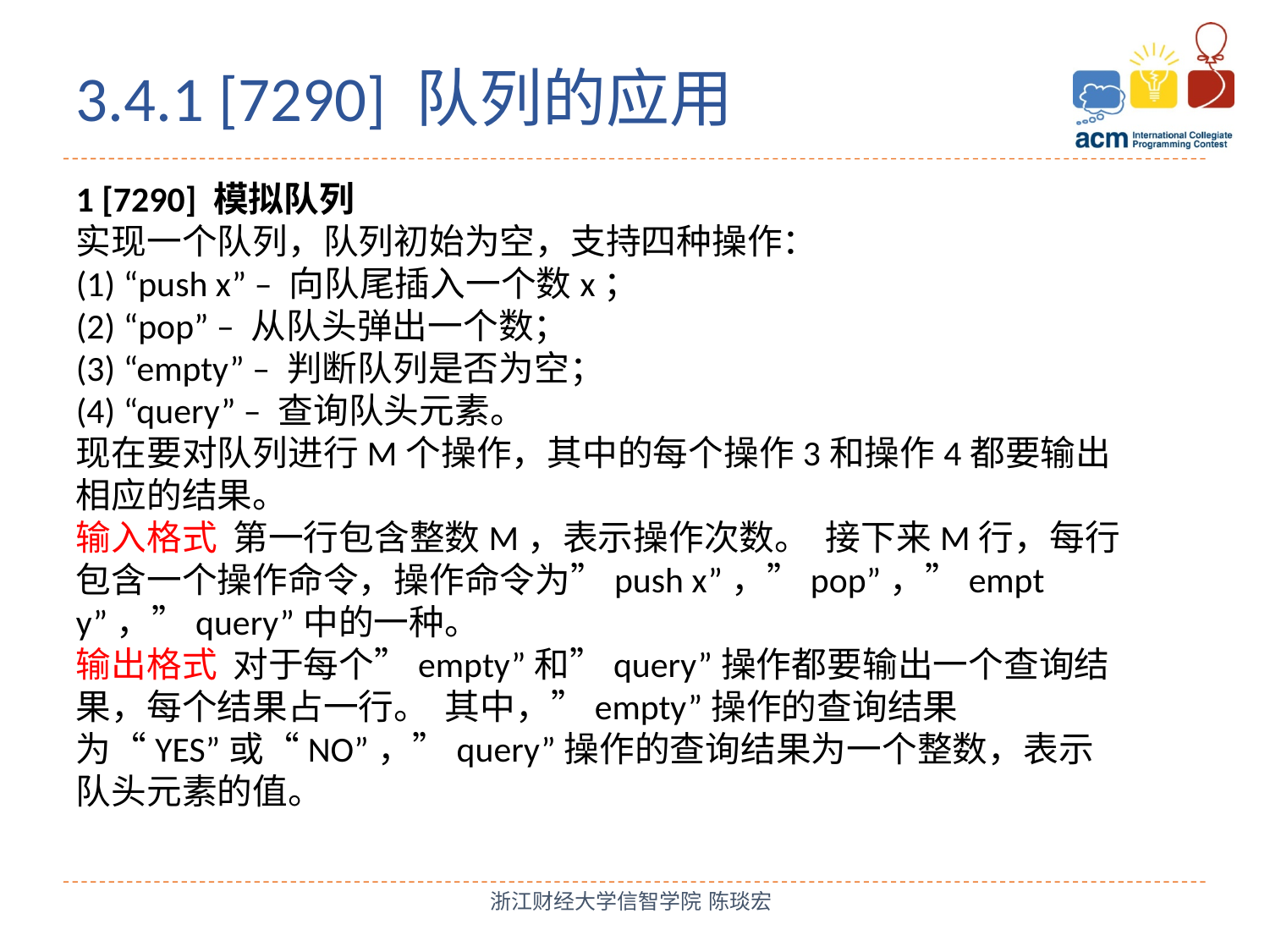

3.4.1 [7290] 队列的应用
1 [7290] 模拟队列
实现一个队列，队列初始为空，支持四种操作：
(1) “push x” – 向队尾插入一个数x；
(2) “pop” – 从队头弹出一个数；
(3) “empty” – 判断队列是否为空；
(4) “query” – 查询队头元素。
现在要对队列进行M个操作，其中的每个操作3和操作4都要输出相应的结果。
输入格式  第一行包含整数M，表示操作次数。  接下来M行，每行包含一个操作命令，操作命令为”push x”，”pop”，”empty”，”query”中的一种。
输出格式  对于每个”empty”和”query”操作都要输出一个查询结果，每个结果占一行。  其中，”empty”操作的查询结果为“YES”或“NO”，”query”操作的查询结果为一个整数，表示队头元素的值。

浙江财经大学信智学院 陈琰宏
16